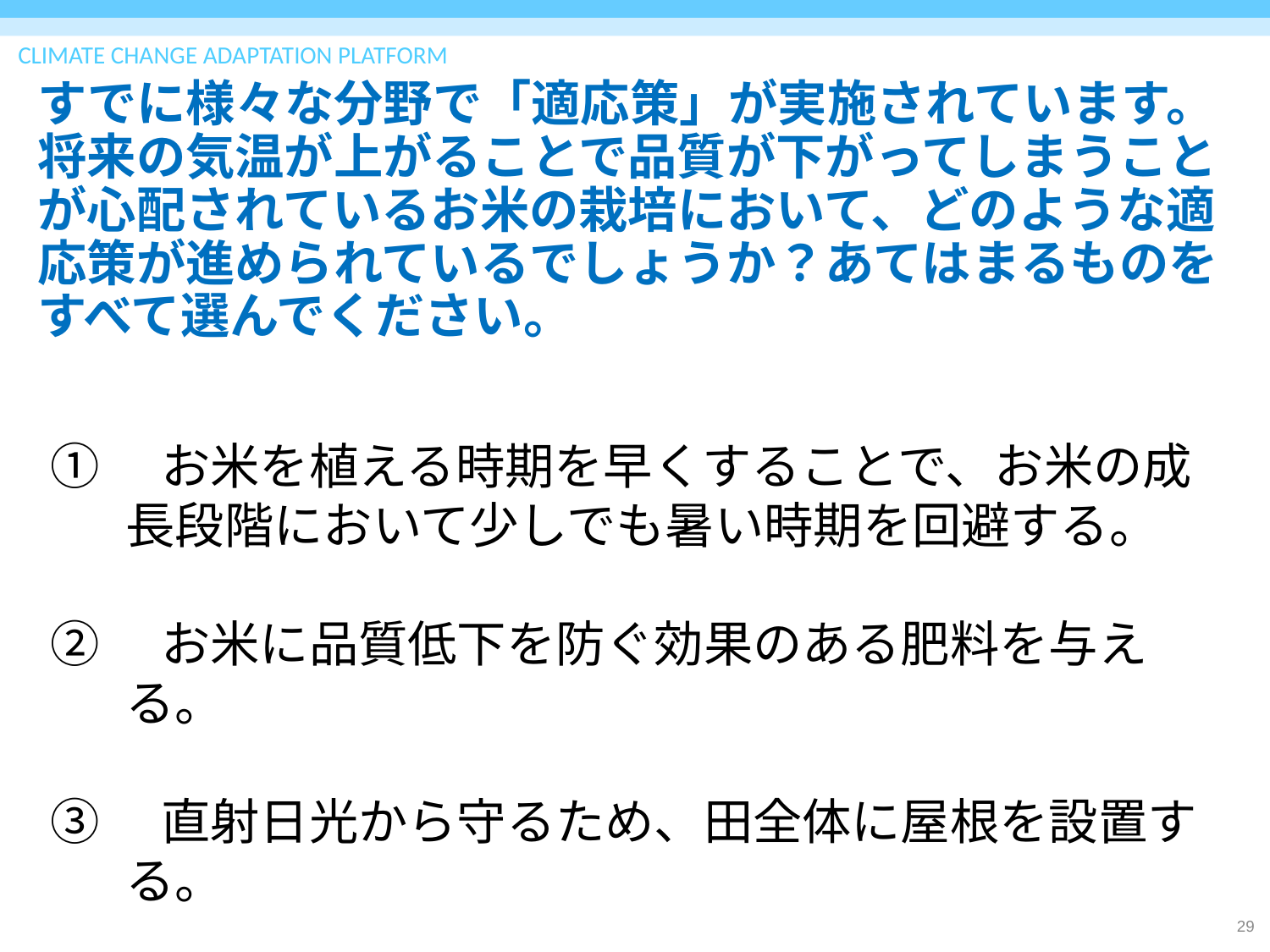

# すでに様々な分野で「適応策」が実施されています。将来の気温が上がることで品質が下がってしまうことが心配されているお米の栽培において、どのような適応策が進められているでしょうか？あてはまるものをすべて選んでください。
①　お米を植える時期を早くすることで、お米の成長段階において少しでも暑い時期を回避する。

②　お米に品質低下を防ぐ効果のある肥料を与える。

③　直射日光から守るため、田全体に屋根を設置する。

④　高温に強いお米の品種を開発する。
29